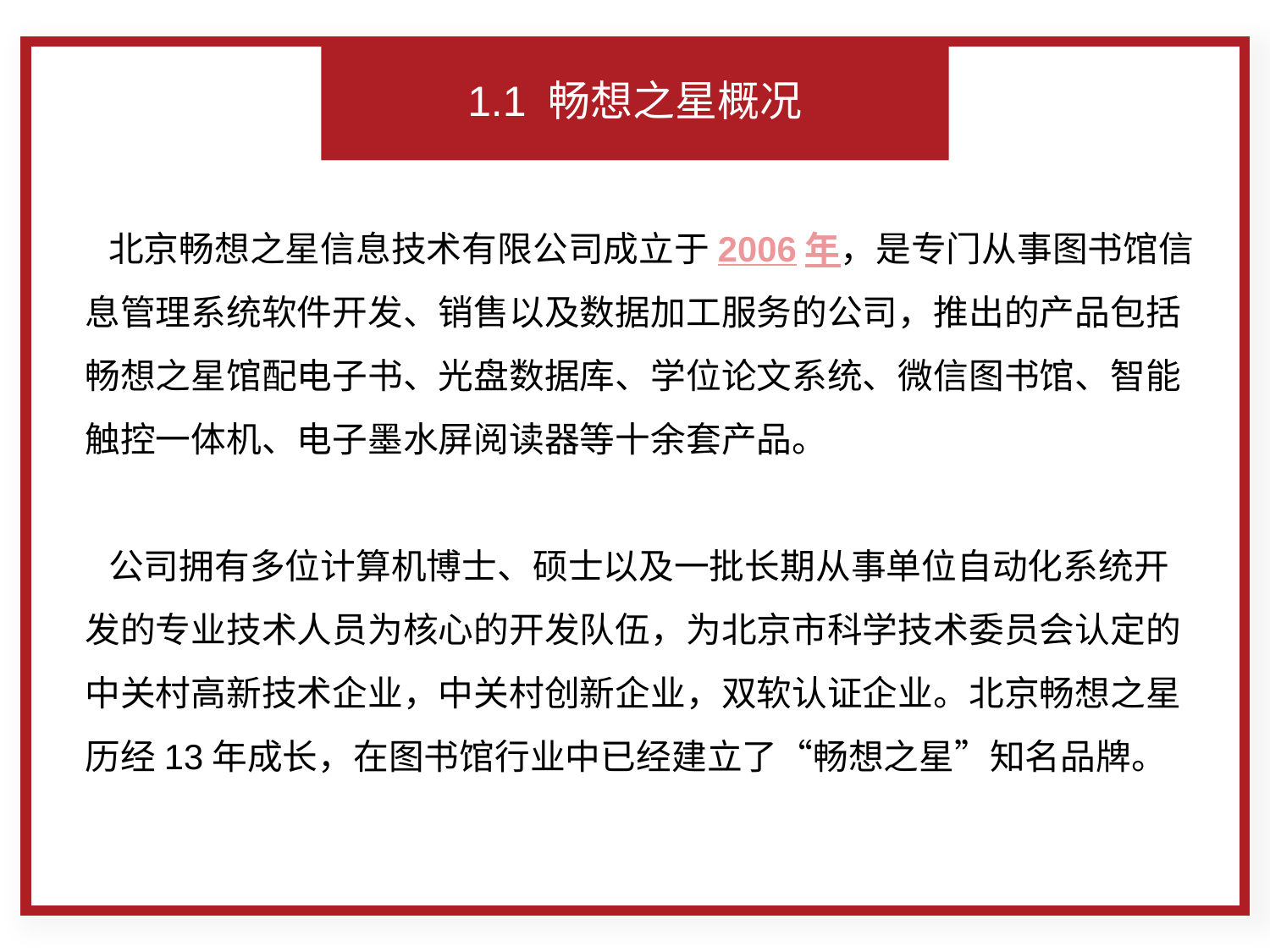

1.1 畅想之星概况
        北京畅想之星信息技术有限公司成立于2006年，是专门从事图书馆信息管理系统软件开发、销售以及数据加工服务的公司，推出的产品包括畅想之星馆配电子书、光盘数据库、学位论文系统、微信图书馆、智能触控一体机、电子墨水屏阅读器等十余套产品。

        公司拥有多位计算机博士、硕士以及一批长期从事单位自动化系统开发的专业技术人员为核心的开发队伍，为北京市科学技术委员会认定的中关村高新技术企业，中关村创新企业，双软认证企业。北京畅想之星历经13年成长，在图书馆行业中已经建立了“畅想之星”知名品牌。